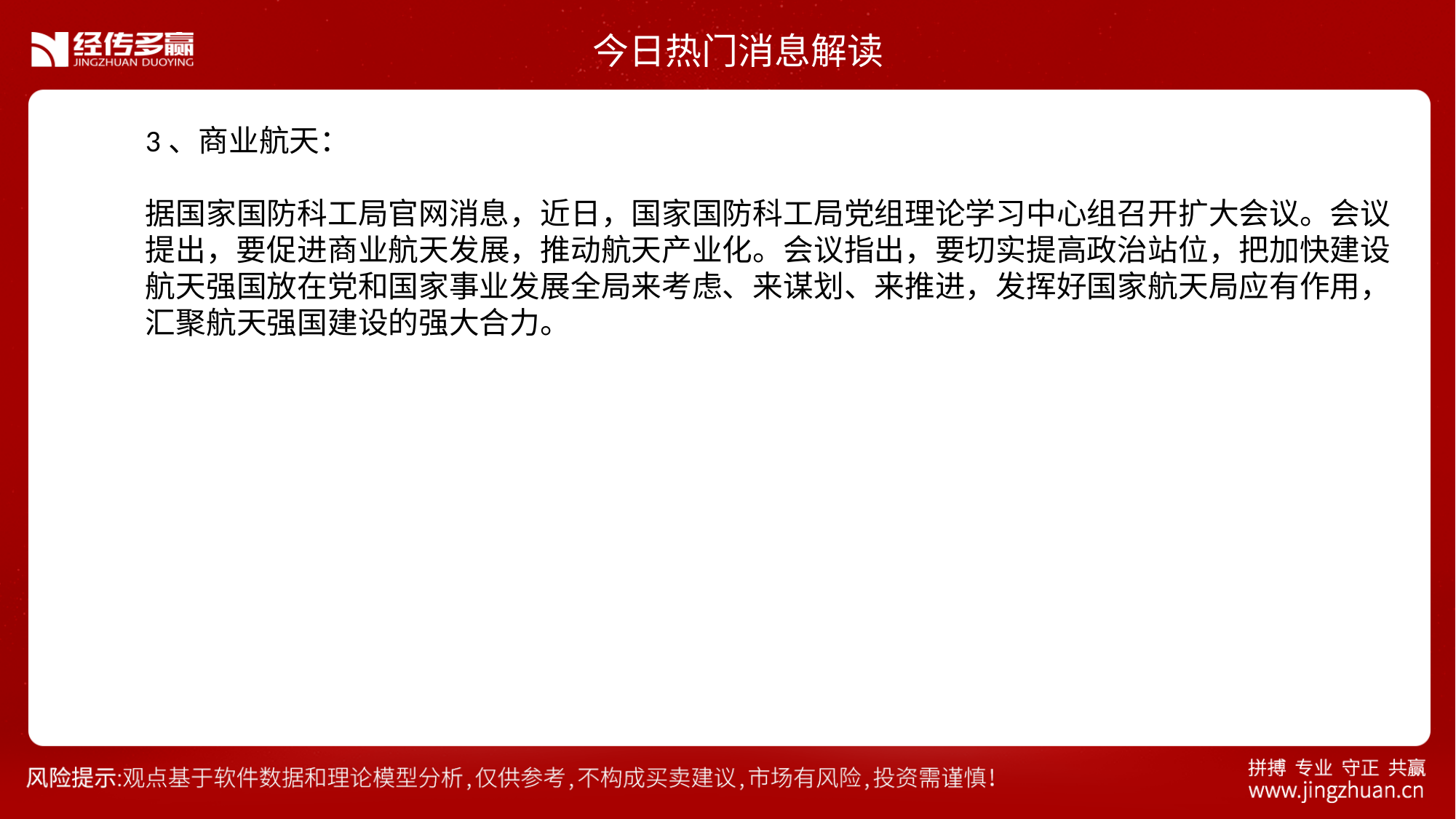

今日热门消息解读
3、商业航天：

据国家国防科工局官网消息，近日，国家国防科工局党组理论学习中心组召开扩大会议。会议提出，要促进商业航天发展，推动航天产业化。会议指出，要切实提高政治站位，把加快建设航天强国放在党和国家事业发展全局来考虑、来谋划、来推进，发挥好国家航天局应有作用，汇聚航天强国建设的强大合力。